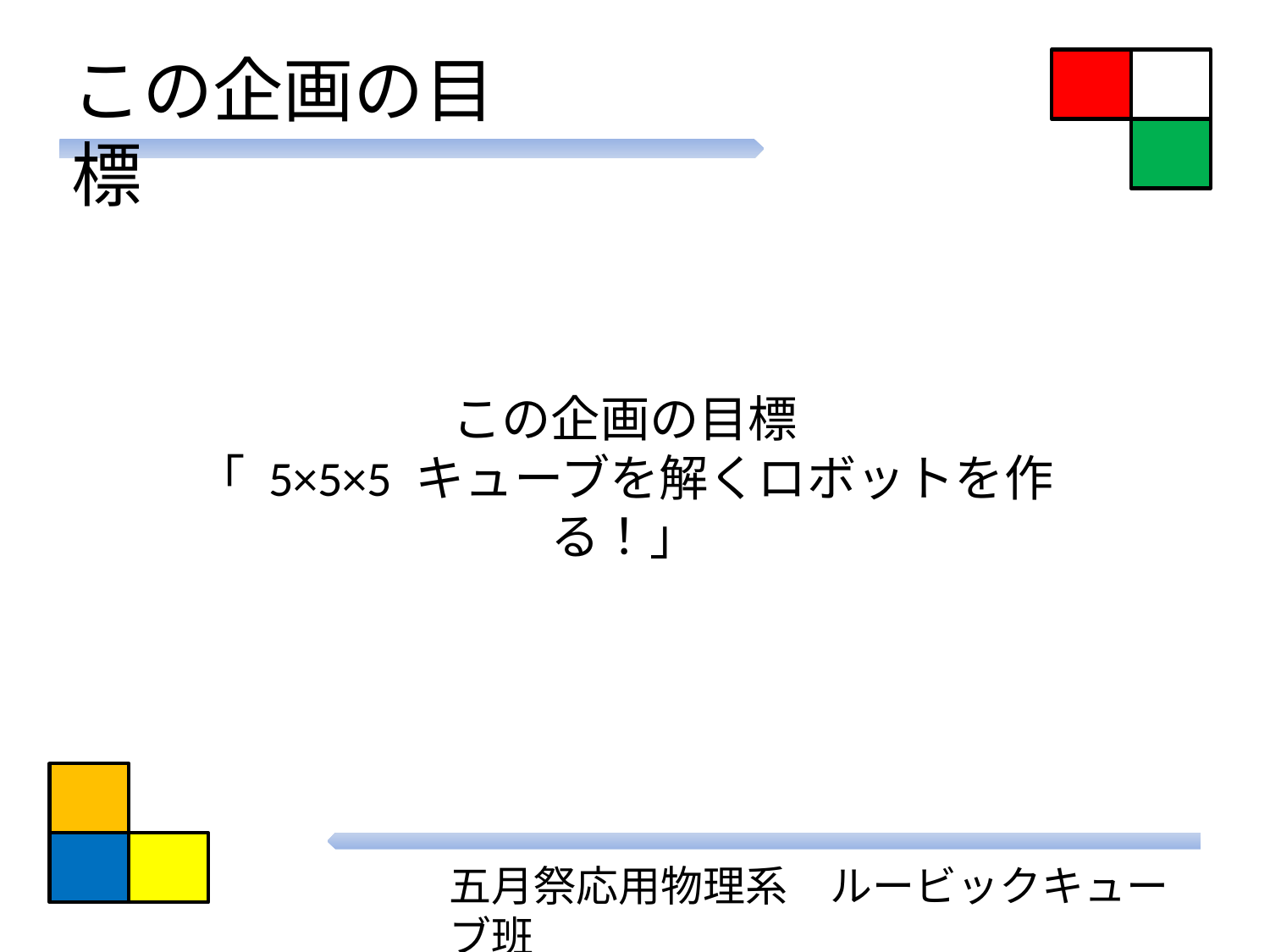

この企画の目標

# この企画の目標 「 5×5×5 キューブを解くロボットを作る！」

五月祭応用物理系　ルービックキューブ班